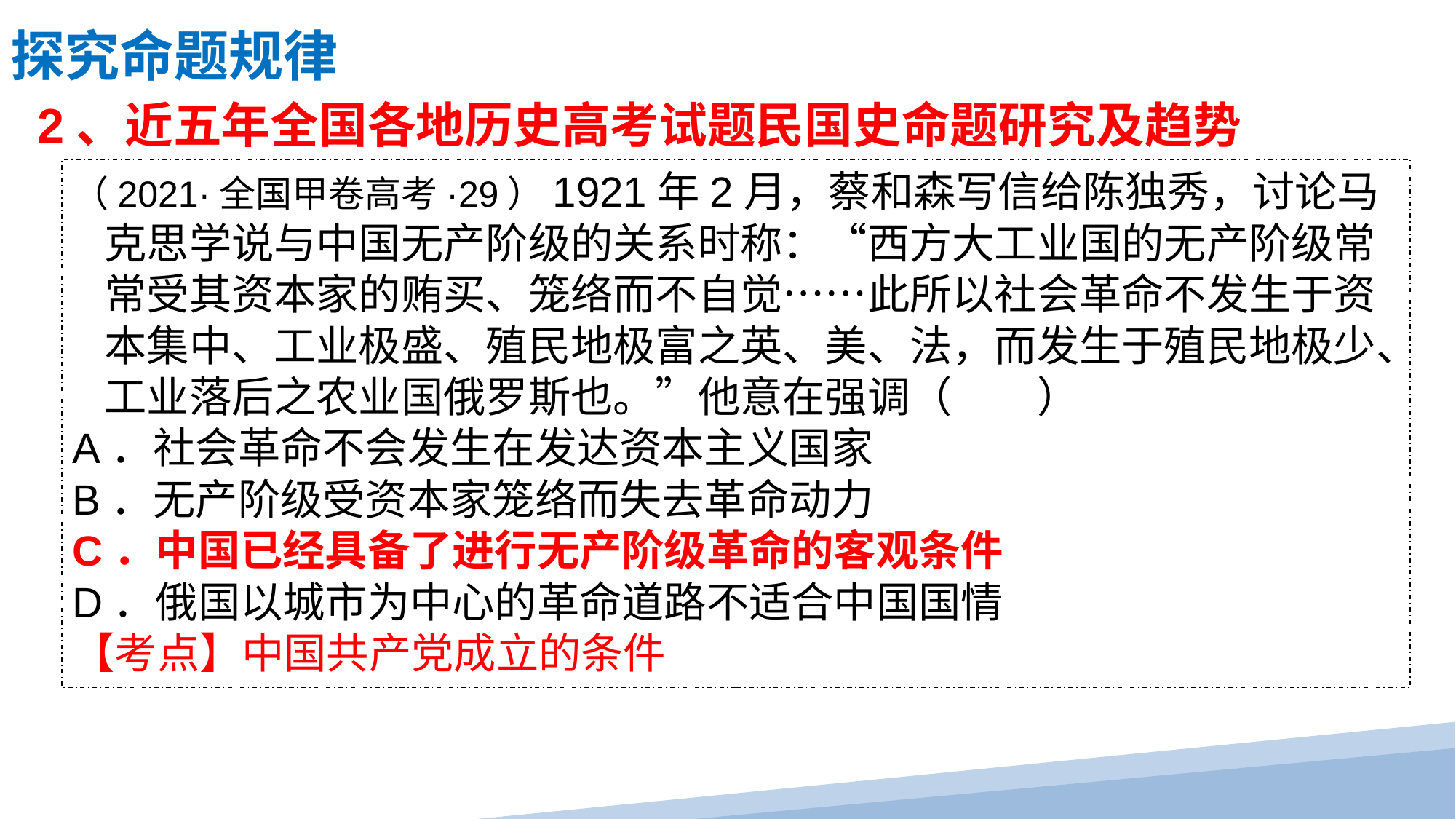

探究命题规律
 2、近五年全国各地历史高考试题民国史命题研究及趋势
（2021·全国甲卷高考·29）1921年2月，蔡和森写信给陈独秀，讨论马克思学说与中国无产阶级的关系时称：“西方大工业国的无产阶级常常受其资本家的贿买、笼络而不自觉……此所以社会革命不发生于资本集中、工业极盛、殖民地极富之英、美、法，而发生于殖民地极少、工业落后之农业国俄罗斯也。”他意在强调（　　）
A．社会革命不会发生在发达资本主义国家
B．无产阶级受资本家笼络而失去革命动力
C．中国已经具备了进行无产阶级革命的客观条件
D．俄国以城市为中心的革命道路不适合中国国情
【考点】中国共产党成立的条件

14